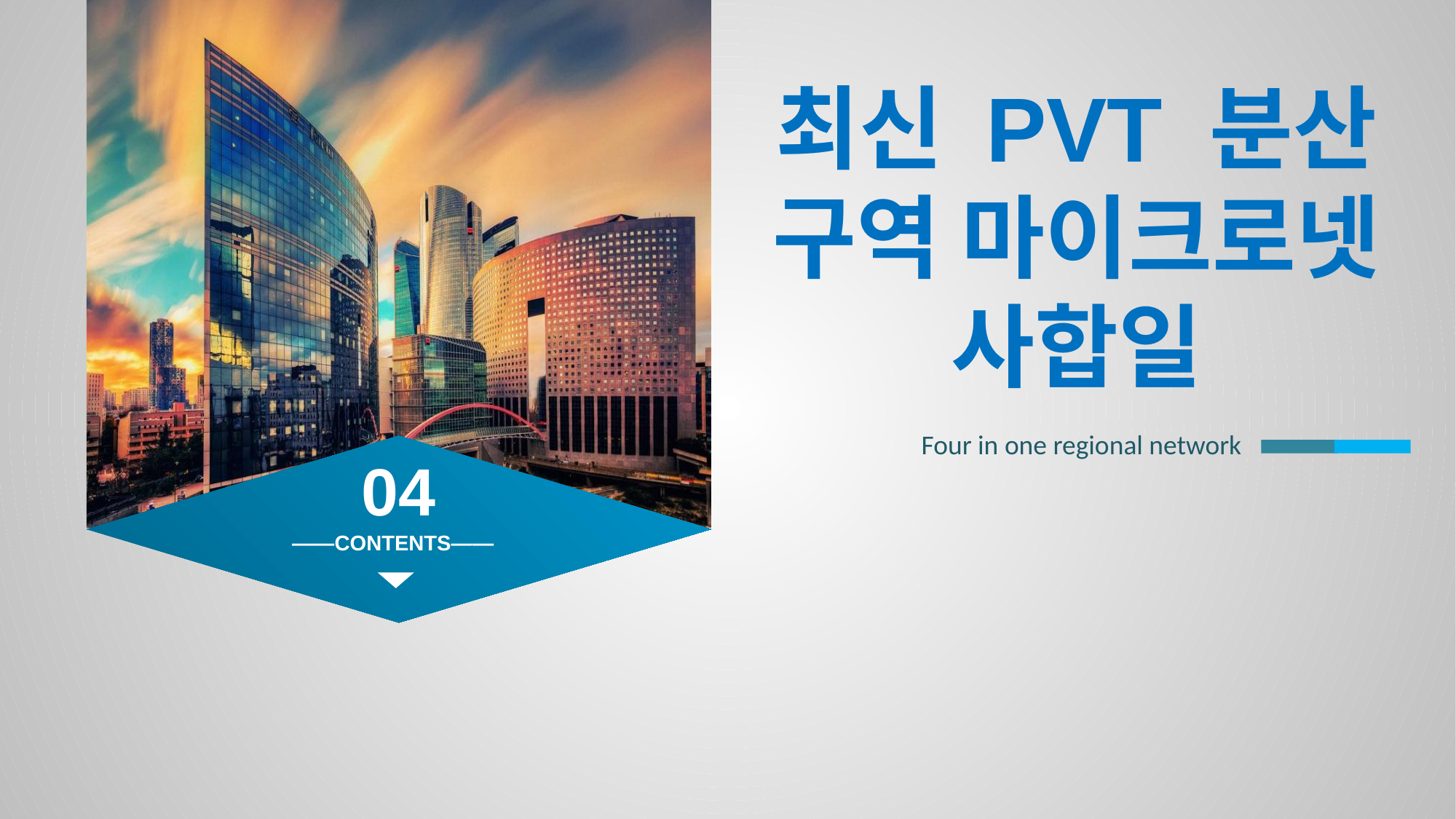

최신 PVT 분산 구역 마이크로넷 사합일
Four in one regional network

04
——CONTENTS——